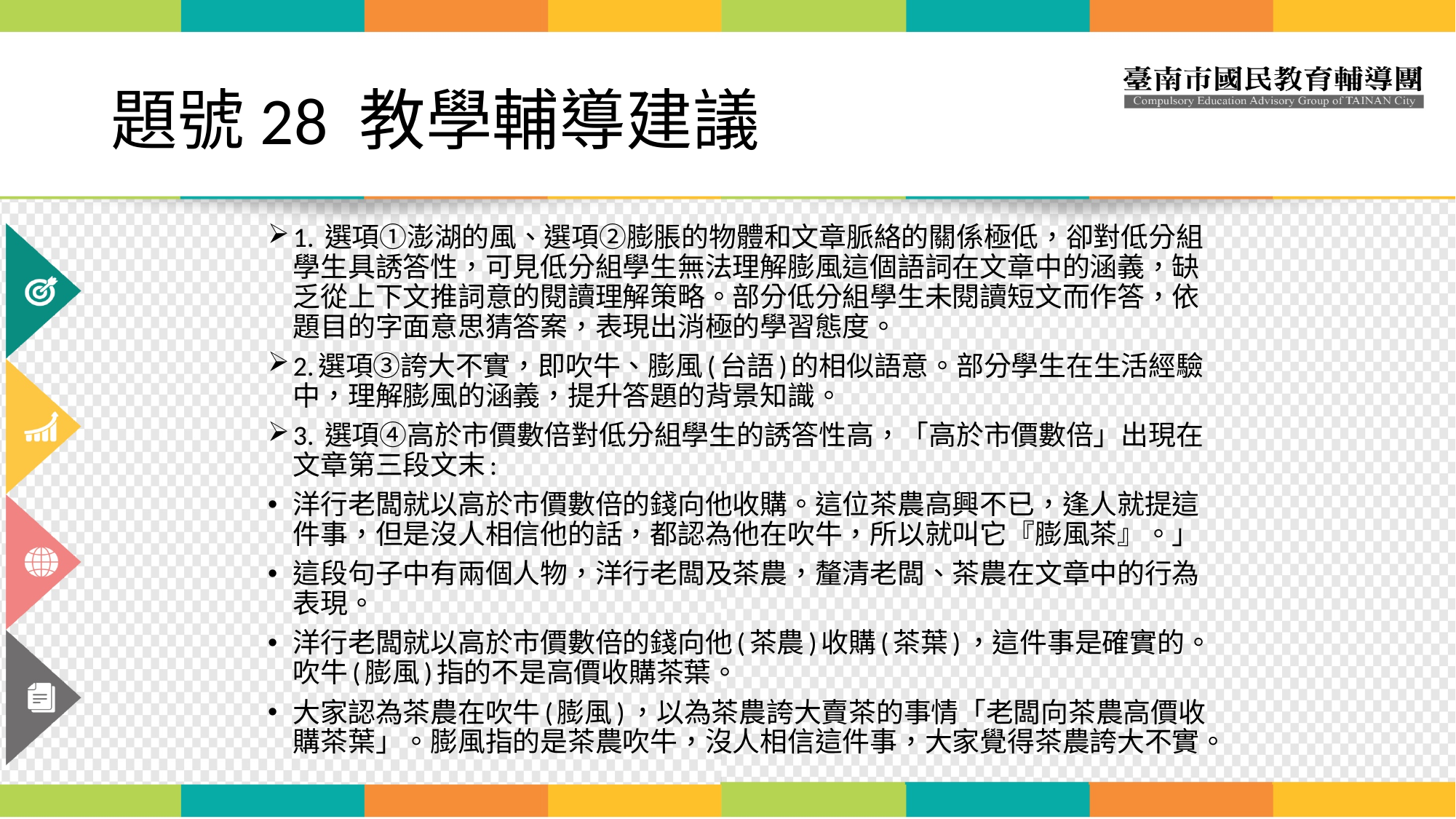

# 題號28 教學輔導建議
1. 選項①澎湖的風、選項②膨脹的物體和文章脈絡的關係極低，卻對低分組學生具誘答性，可見低分組學生無法理解膨風這個語詞在文章中的涵義，缺乏從上下文推詞意的閱讀理解策略。部分低分組學生未閱讀短文而作答，依題目的字面意思猜答案，表現出消極的學習態度。
2.選項③誇大不實，即吹牛、膨風(台語)的相似語意。部分學生在生活經驗中，理解膨風的涵義，提升答題的背景知識。
3. 選項④高於市價數倍對低分組學生的誘答性高，「高於市價數倍」出現在文章第三段文末:
洋行老闆就以高於市價數倍的錢向他收購。這位茶農高興不已，逢人就提這件事，但是沒人相信他的話，都認為他在吹牛，所以就叫它『膨風茶』。」
這段句子中有兩個人物，洋行老闆及茶農，釐清老闆、茶農在文章中的行為表現。
洋行老闆就以高於市價數倍的錢向他(茶農)收購(茶葉)，這件事是確實的。吹牛(膨風)指的不是高價收購茶葉。
大家認為茶農在吹牛(膨風)，以為茶農誇大賣茶的事情「老闆向茶農高價收購茶葉」。膨風指的是茶農吹牛，沒人相信這件事，大家覺得茶農誇大不實。